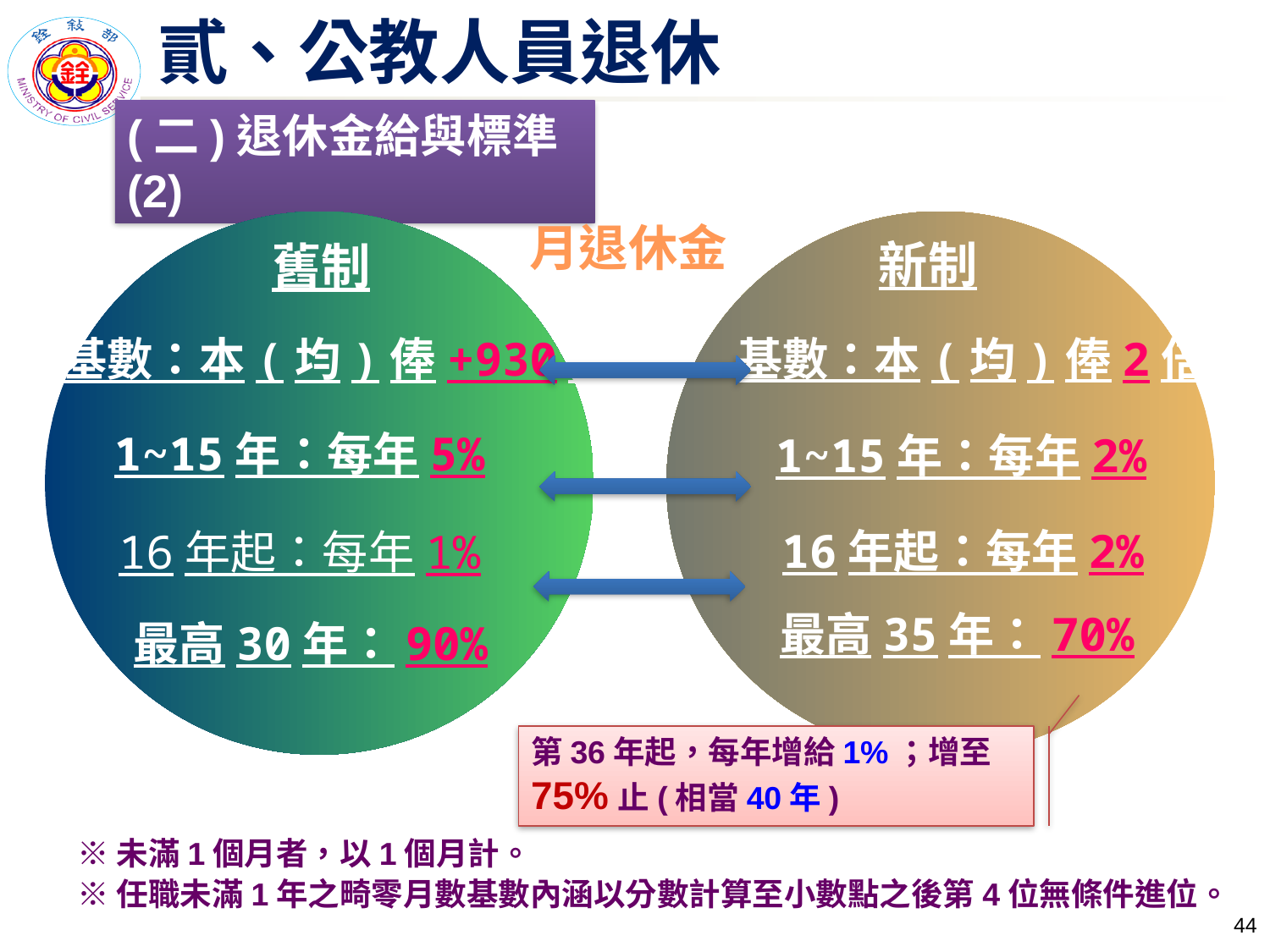

# 貳、公教人員退休
(二)退休金給與標準(2)
月退休金

新制
舊制
基數：本(均)俸2倍
基數：本(均)俸+930元

1~15年：每年5%
1~15年：每年2%

16年起：每年2%
16年起：每年1%

最高35年：70%
最高30年：90%
第36年起，每年增給1%；增至75%止(相當40年)
※未滿1個月者，以1個月計。
※任職未滿1年之畸零月數基數內涵以分數計算至小數點之後第4位無條件進位。
44